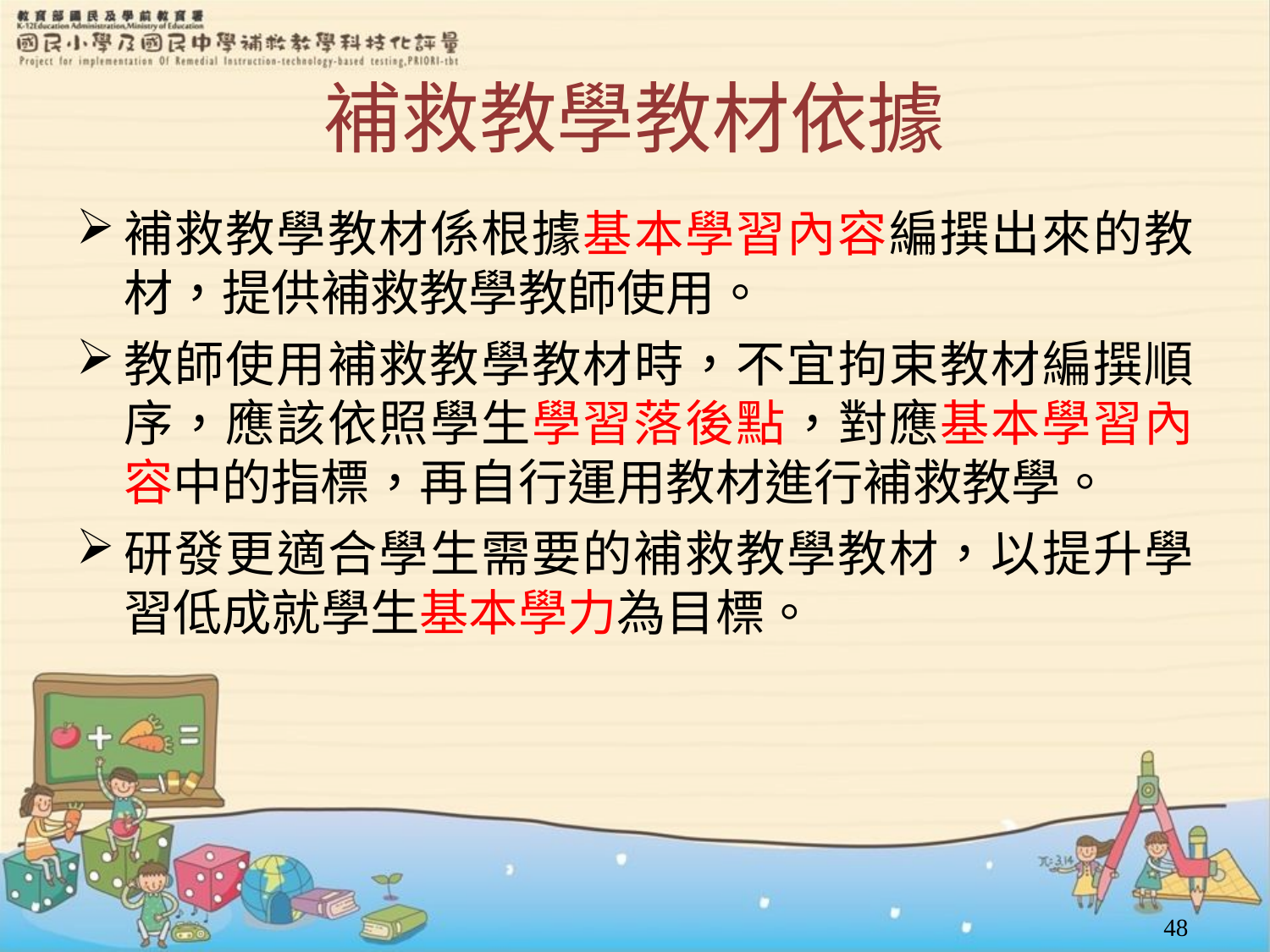

# 補救教學教材依據
補救教學教材係根據基本學習內容編撰出來的教材，提供補救教學教師使用。
教師使用補救教學教材時，不宜拘束教材編撰順序，應該依照學生學習落後點，對應基本學習內容中的指標，再自行運用教材進行補救教學。
研發更適合學生需要的補救教學教材，以提升學習低成就學生基本學力為目標。
48